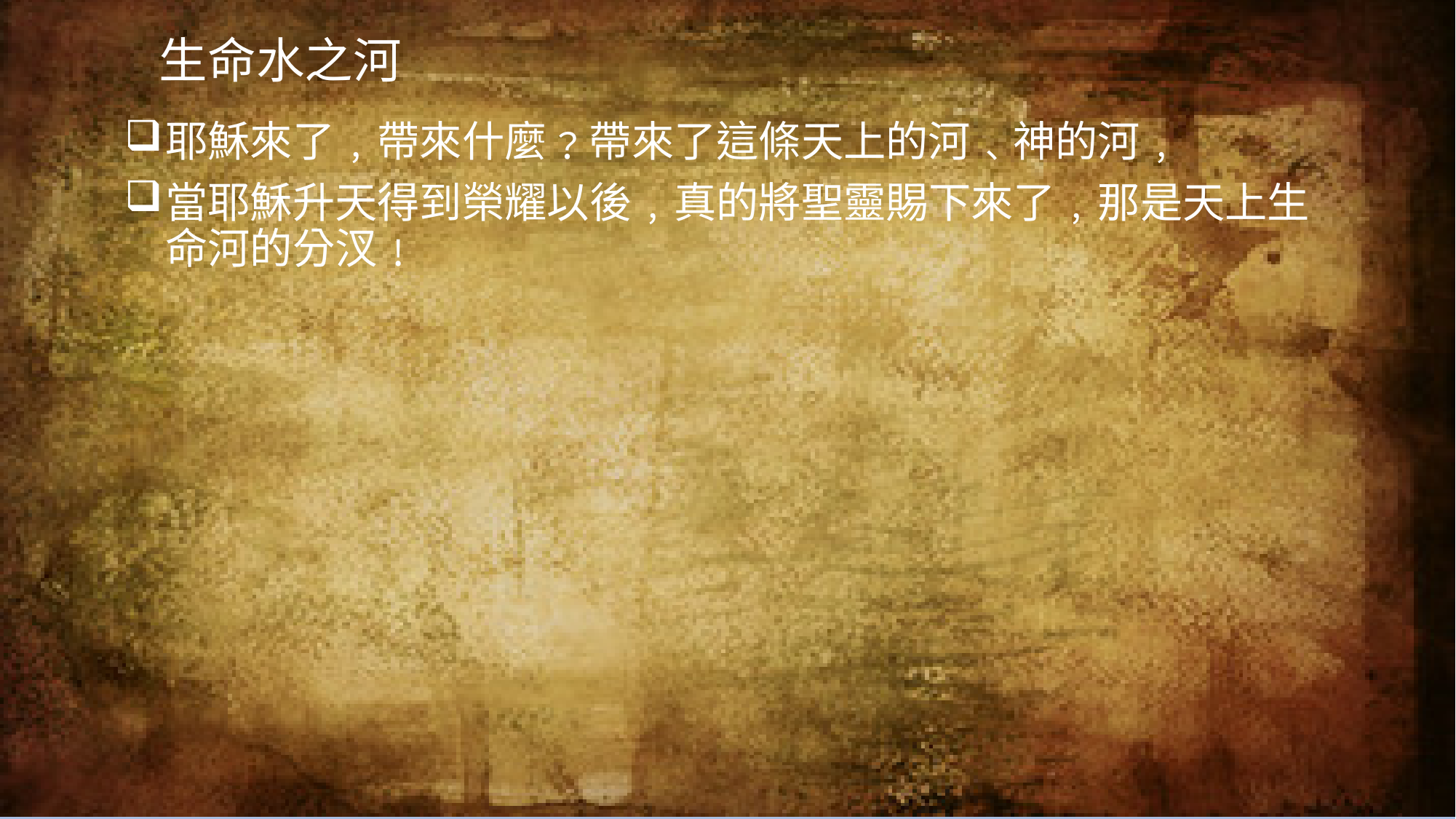

生命水之河
耶穌來了﹐帶來什麼﹖帶來了這條天上的河﹑神的河﹐
當耶穌升天得到榮耀以後﹐真的將聖靈賜下來了﹐那是天上生命河的分汊﹗